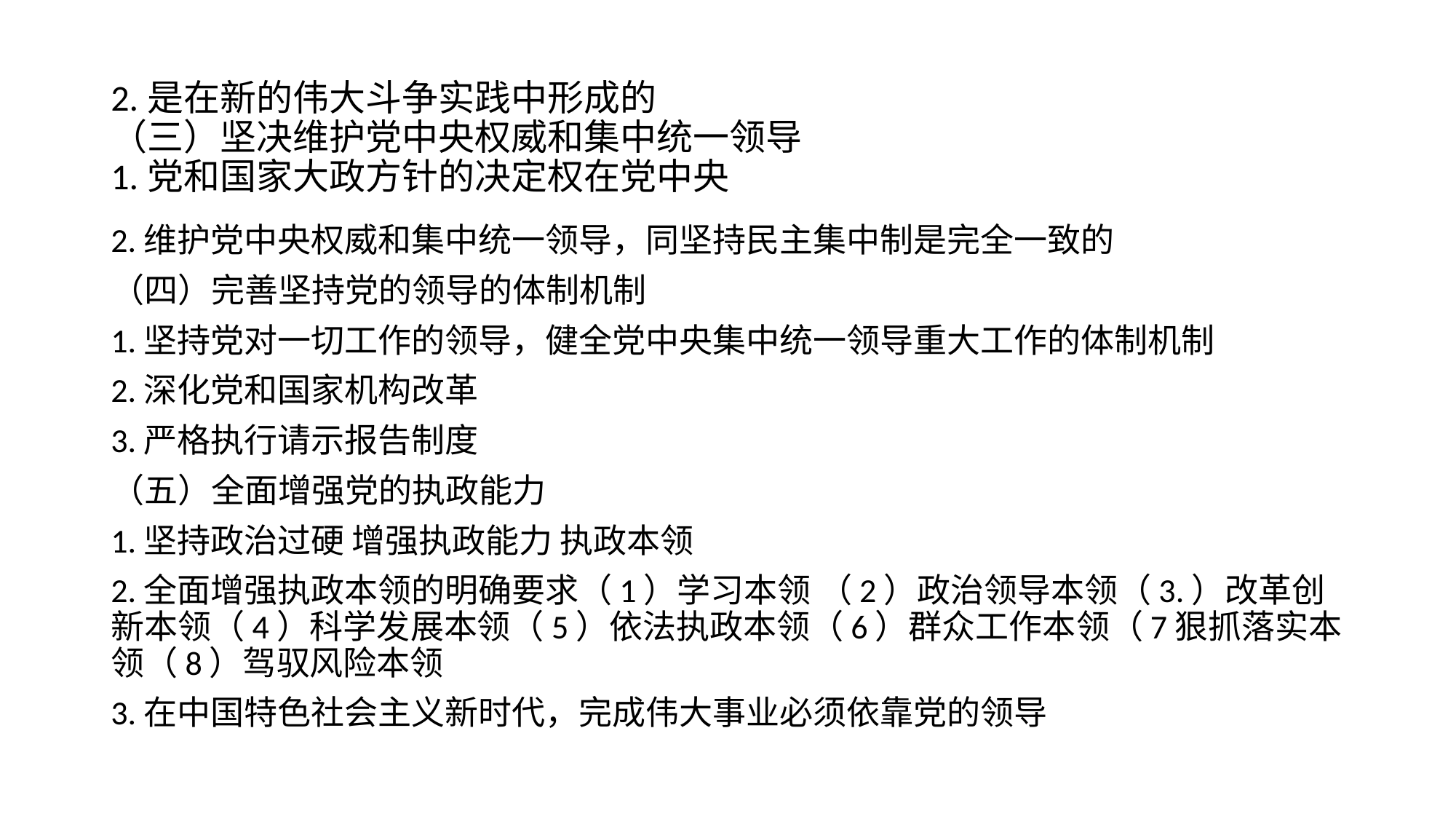

# 2.是在新的伟大斗争实践中形成的 （三）坚决维护党中央权威和集中统一领导 1.党和国家大政方针的决定权在党中央
2.维护党中央权威和集中统一领导，同坚持民主集中制是完全一致的
（四）完善坚持党的领导的体制机制
1.坚持党对一切工作的领导，健全党中央集中统一领导重大工作的体制机制
2.深化党和国家机构改革
3.严格执行请示报告制度
（五）全面增强党的执政能力
1.坚持政治过硬 增强执政能力 执政本领
2.全面增强执政本领的明确要求（1）学习本领 （2）政治领导本领（3.）改革创新本领（4）科学发展本领（5）依法执政本领（6）群众工作本领（7狠抓落实本领（8）驾驭风险本领
3.在中国特色社会主义新时代，完成伟大事业必须依靠党的领导